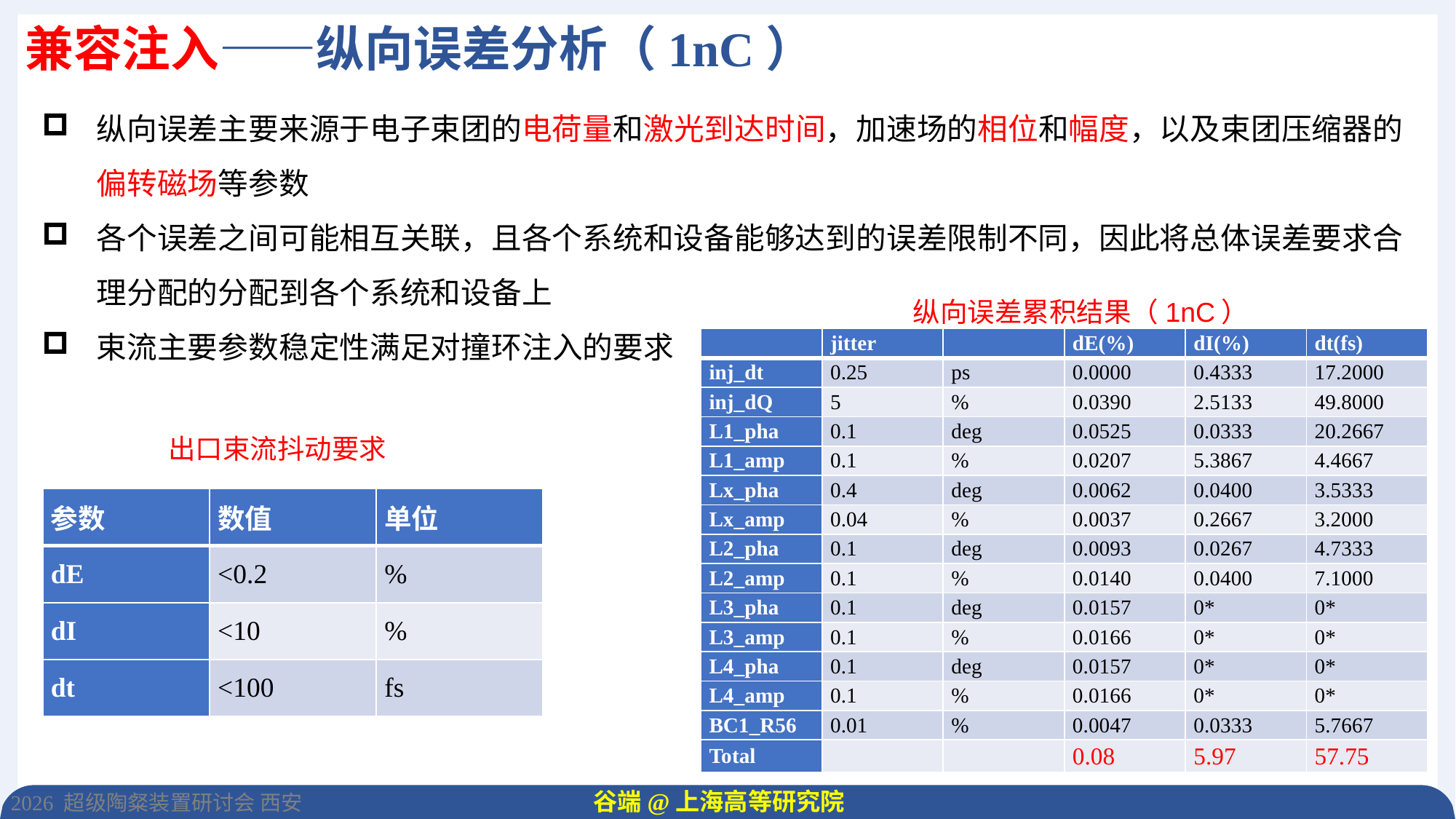

兼容注入——纵向误差分析（1nC）
纵向误差主要来源于电子束团的电荷量和激光到达时间，加速场的相位和幅度，以及束团压缩器的偏转磁场等参数
各个误差之间可能相互关联，且各个系统和设备能够达到的误差限制不同，因此将总体误差要求合理分配的分配到各个系统和设备上
束流主要参数稳定性满足对撞环注入的要求
纵向误差累积结果（1nC）
|  | jitter |  | dE(%) | dI(%) | dt(fs) |
| --- | --- | --- | --- | --- | --- |
| inj\_dt | 0.25 | ps | 0.0000 | 0.4333 | 17.2000 |
| inj\_dQ | 5 | % | 0.0390 | 2.5133 | 49.8000 |
| L1\_pha | 0.1 | deg | 0.0525 | 0.0333 | 20.2667 |
| L1\_amp | 0.1 | % | 0.0207 | 5.3867 | 4.4667 |
| Lx\_pha | 0.4 | deg | 0.0062 | 0.0400 | 3.5333 |
| Lx\_amp | 0.04 | % | 0.0037 | 0.2667 | 3.2000 |
| L2\_pha | 0.1 | deg | 0.0093 | 0.0267 | 4.7333 |
| L2\_amp | 0.1 | % | 0.0140 | 0.0400 | 7.1000 |
| L3\_pha | 0.1 | deg | 0.0157 | 0\* | 0\* |
| L3\_amp | 0.1 | % | 0.0166 | 0\* | 0\* |
| L4\_pha | 0.1 | deg | 0.0157 | 0\* | 0\* |
| L4\_amp | 0.1 | % | 0.0166 | 0\* | 0\* |
| BC1\_R56 | 0.01 | % | 0.0047 | 0.0333 | 5.7667 |
| Total |  |  | 0.08 | 5.97 | 57.75 |
出口束流抖动要求
| 参数 | 数值 | 单位 |
| --- | --- | --- |
| dE | <0.2 | % |
| dI | <10 | % |
| dt | <100 | fs |
27
谷端@上海高等研究院